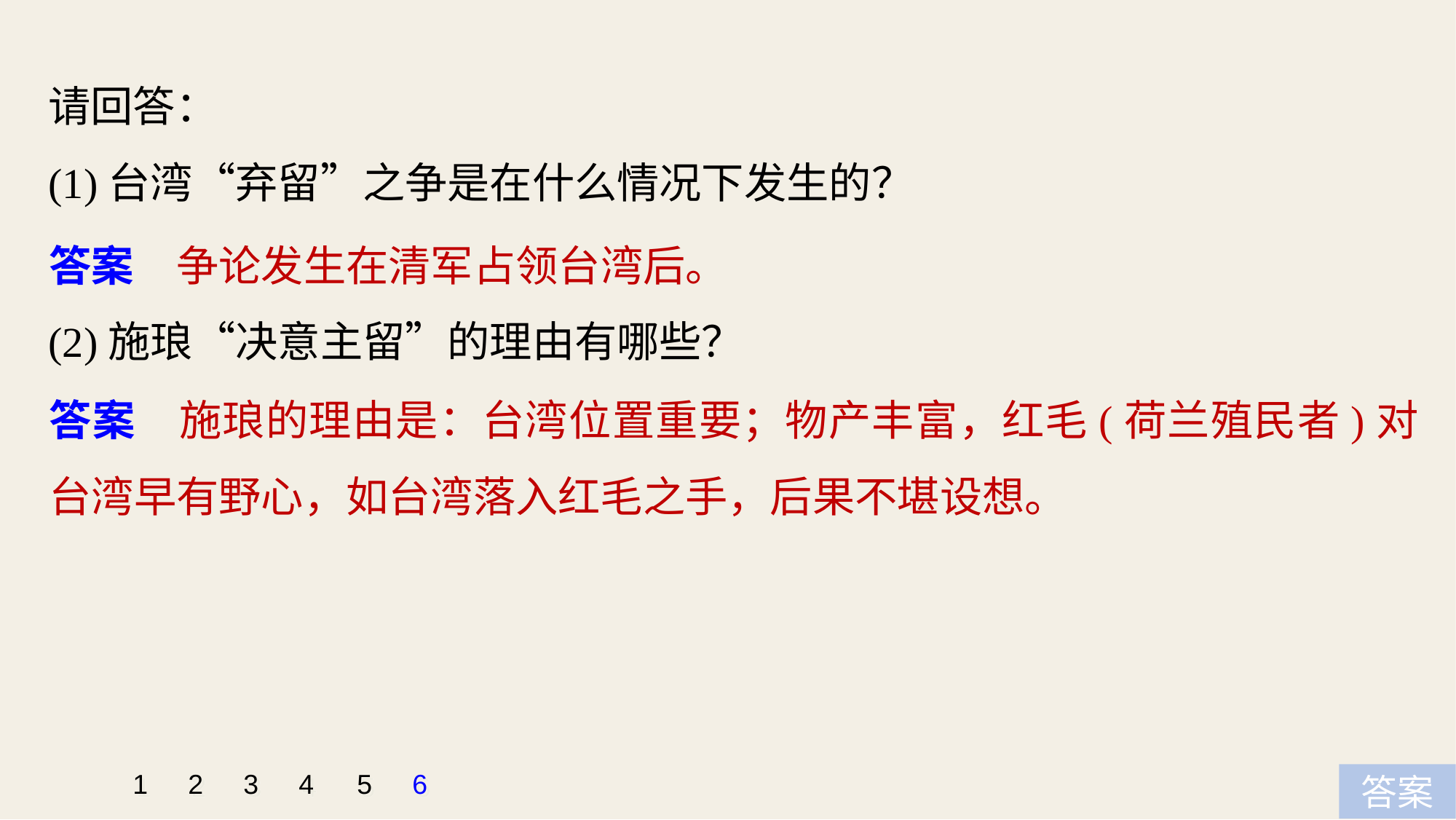

请回答：
(1)台湾“弃留”之争是在什么情况下发生的？
答案　争论发生在清军占领台湾后。
(2)施琅“决意主留”的理由有哪些？
答案　施琅的理由是：台湾位置重要；物产丰富，红毛(荷兰殖民者)对台湾早有野心，如台湾落入红毛之手，后果不堪设想。
1
2
3
4
5
6
答案